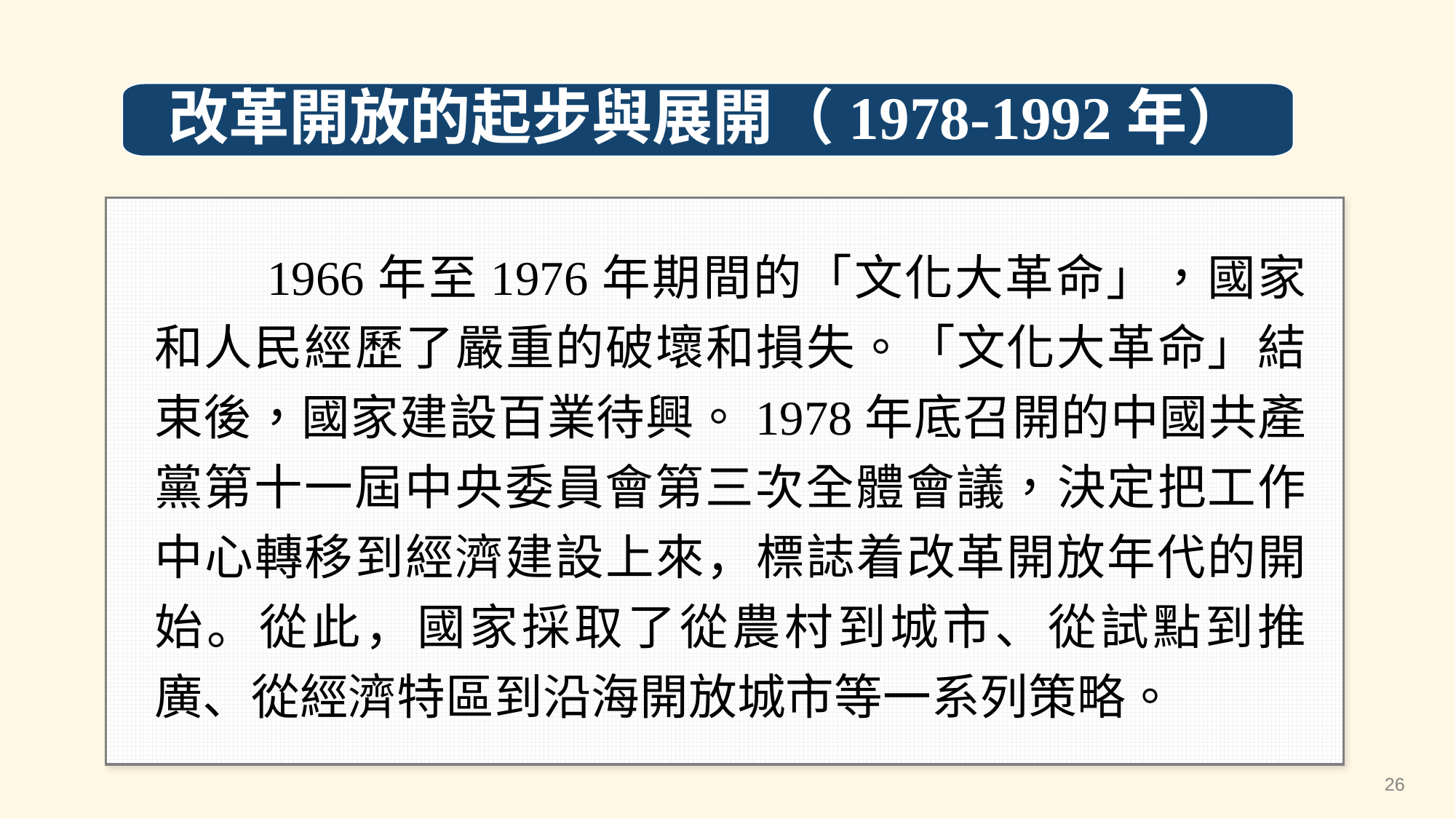

改革開放的起步與展開（1978-1992年）

        1966年至1976年期間的「文化大革命」，國家和人民經歷了嚴重的破壞和損失。「文化大革命」結束後，國家建設百業待興。1978年底召開的中國共產黨第十一屆中央委員會第三次全體會議，決定把工作中心轉移到經濟建設上來，標誌着改革開放年代的開始。從此，國家採取了從農村到城市、從試點到推廣、從經濟特區到沿海開放城市等一系列策略。